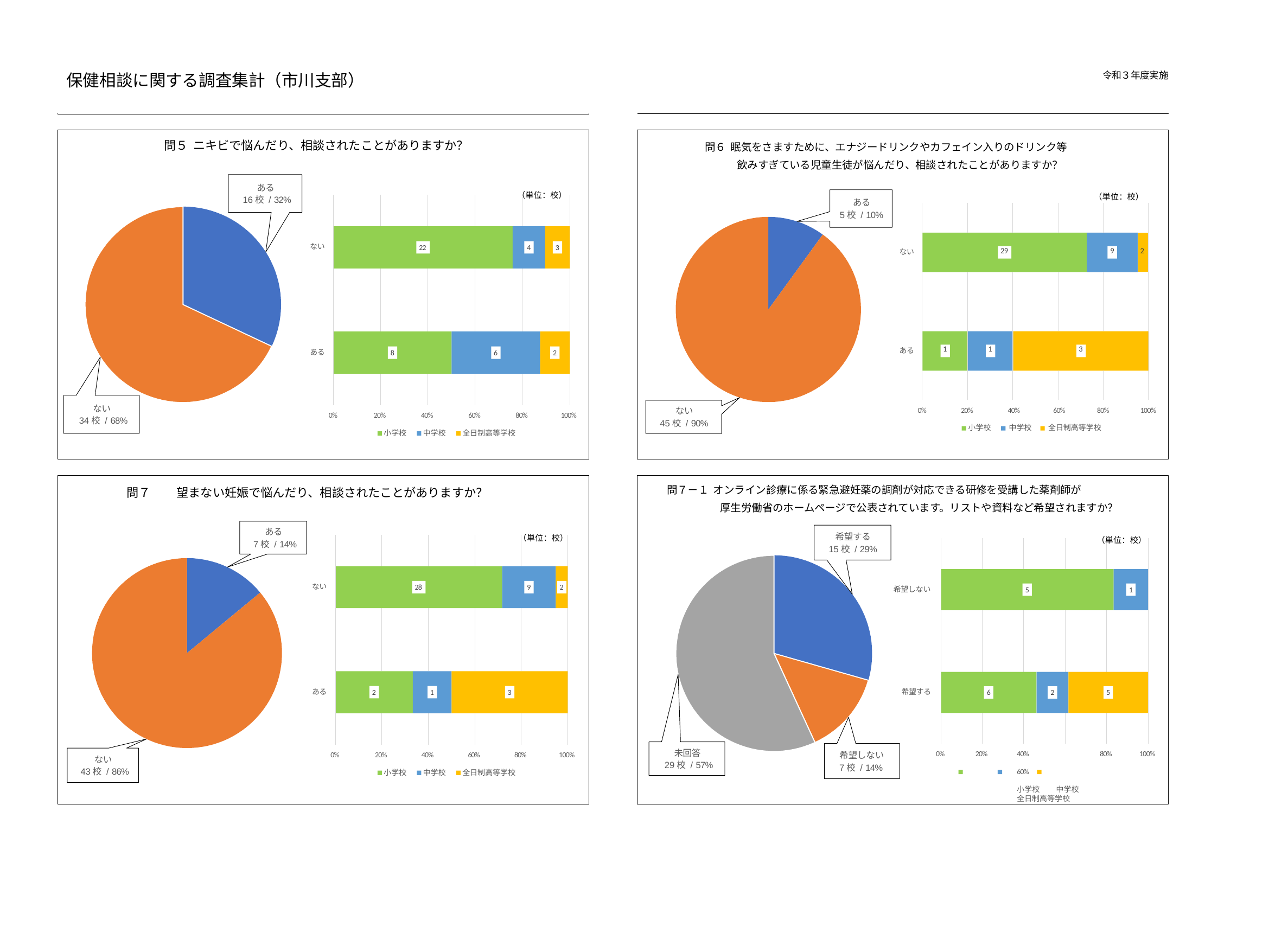

令和３年度実施
保健相談に関する調査集計（市川支部）

問６  眠気をさますために、エナジードリンクやカフェイン入りのドリンク等
飲みすぎている児童生徒が悩んだり、相談されたことがありますか？
問５  ニキビで悩んだり、相談されたことがありますか？

ある
16校 / 32%
（単位：校）

（単位：校）
ある
5校 / 10%

|  |  |  |  |  |  |  |
| --- | --- | --- | --- | --- | --- | --- |
| 29 |  |  |  | 9 |  |  |
|  |  |  |  |  |  | 2 |
|  |  |  |  |  |  |  |
|  |  |  |  |  |  |  |
| 1 | 1 | 3 |  |  |  |  |
|  |  |  |  |  |  |  |

ない
22
4
3

ない

ある
ある
8
6
2

ない
34校 / 68%
ない
45校 / 90%
0%
20%	40%	60%
80%
100%
0%	20%	40%	60%
80%
100%
小学校	中学校	全日制高等学校

小学校	中学校	全日制高等学校

問７－１  オンライン診療に係る緊急避妊薬の調剤が対応できる研修を受講した薬剤師が
厚生労働省のホームページで公表されています。リストや資料など希望されますか？
問７
望まない妊娠で悩んだり、相談されたことがありますか？

ある
7校 / 14%

希望する
15校 / 29%
（単位：校）
（単位：校）

ない
28
9
2

希望しない
5
1

ある
希望する
2
1
3
6
2
5

未回答
29校 / 57%
希望しない
7校 / 14%
0%
20%
80%
100%
40%	60%
小学校	中学校	全日制高等学校
0%
20%	40%	60%
80%
100%
ない
43校 / 86%
小学校	中学校	全日制高等学校